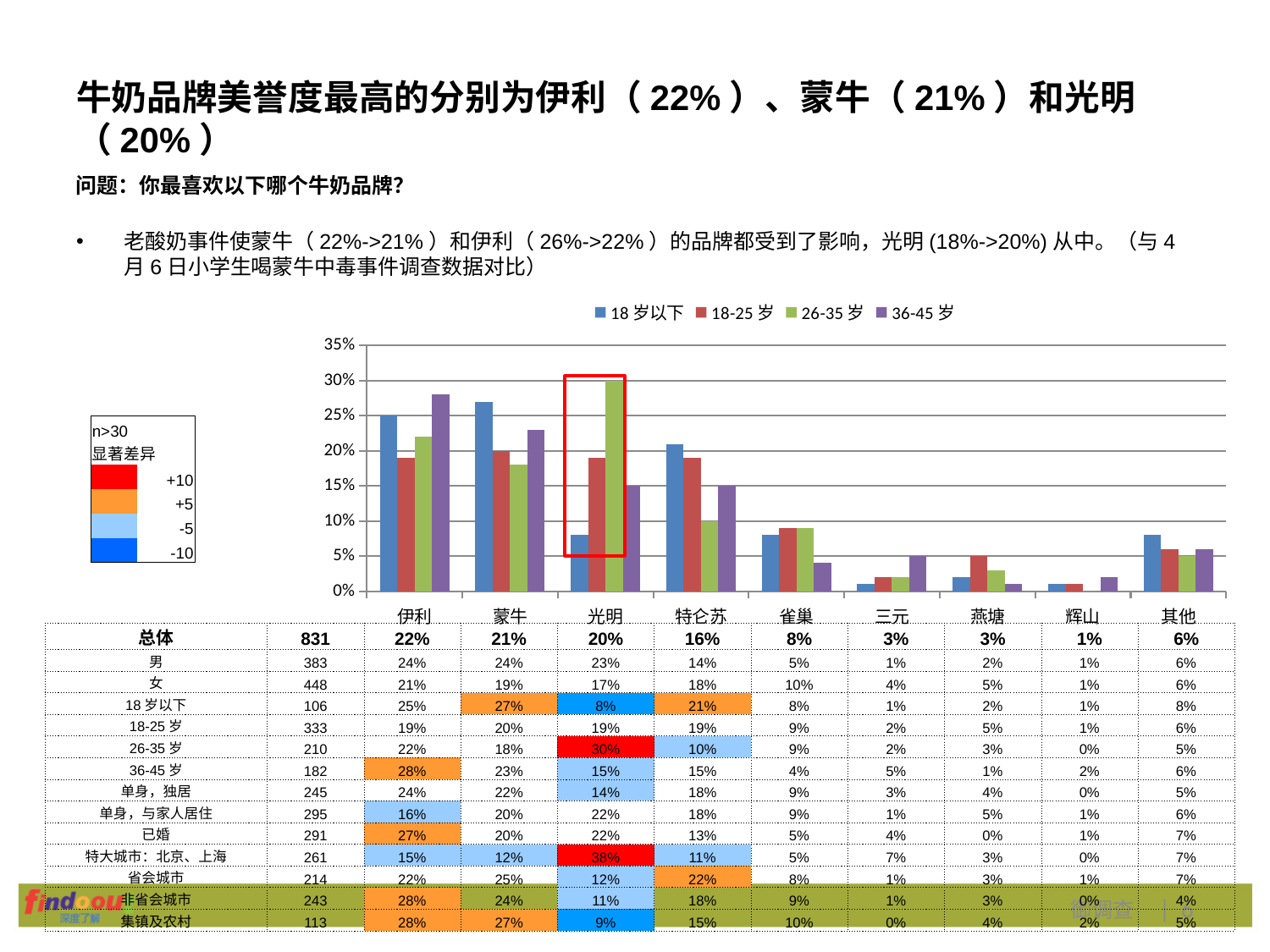

# 牛奶品牌美誉度最高的分别为伊利（22%）、蒙牛（21%）和光明（20%）
问题：你最喜欢以下哪个牛奶品牌？
老酸奶事件使蒙牛（22%->21%）和伊利（26%->22%）的品牌都受到了影响，光明(18%->20%)从中。（与4月6日小学生喝蒙牛中毒事件调查数据对比）

### Chart

| Category | 18岁以下 | 18-25岁 | 26-35岁 | 36-45岁 |
|---|---|---|---|---|
| 伊利 | 0.25 | 0.19 | 0.22 | 0.2800000000000001 |
| 蒙牛 | 0.27 | 0.2 | 0.18000000000000002 | 0.23 |
| 光明 | 0.08000000000000002 | 0.19 | 0.30000000000000004 | 0.15000000000000002 |
| 特仑苏 | 0.21000000000000002 | 0.19 | 0.1 | 0.15000000000000002 |
| 雀巢 | 0.08000000000000002 | 0.09000000000000001 | 0.09000000000000001 | 0.04000000000000001 |
| 三元 | 0.010000000000000002 | 0.020000000000000004 | 0.020000000000000004 | 0.05 |
| 燕塘 | 0.020000000000000004 | 0.05 | 0.030000000000000002 | 0.010000000000000002 |
| 辉山 | 0.010000000000000002 | 0.010000000000000002 | 0.0 | 0.020000000000000004 |
| 其他 | 0.08000000000000002 | 0.060000000000000005 | 0.05 | 0.060000000000000005 |
| n>30 |  |
| --- | --- |
| 显著差异 |  |
|  | +10 |
|  | +5 |
|  | -5 |
|  | -10 |
| 总体 | 831 | 22% | 21% | 20% | 16% | 8% | 3% | 3% | 1% | 6% |
| --- | --- | --- | --- | --- | --- | --- | --- | --- | --- | --- |
| 男 | 383 | 24% | 24% | 23% | 14% | 5% | 1% | 2% | 1% | 6% |
| 女 | 448 | 21% | 19% | 17% | 18% | 10% | 4% | 5% | 1% | 6% |
| 18岁以下 | 106 | 25% | 27% | 8% | 21% | 8% | 1% | 2% | 1% | 8% |
| 18-25岁 | 333 | 19% | 20% | 19% | 19% | 9% | 2% | 5% | 1% | 6% |
| 26-35岁 | 210 | 22% | 18% | 30% | 10% | 9% | 2% | 3% | 0% | 5% |
| 36-45岁 | 182 | 28% | 23% | 15% | 15% | 4% | 5% | 1% | 2% | 6% |
| 单身，独居 | 245 | 24% | 22% | 14% | 18% | 9% | 3% | 4% | 0% | 5% |
| 单身，与家人居住 | 295 | 16% | 20% | 22% | 18% | 9% | 1% | 5% | 1% | 6% |
| 已婚 | 291 | 27% | 20% | 22% | 13% | 5% | 4% | 0% | 1% | 7% |
| 特大城市：北京、上海 | 261 | 15% | 12% | 38% | 11% | 5% | 7% | 3% | 0% | 7% |
| 省会城市 | 214 | 22% | 25% | 12% | 22% | 8% | 1% | 3% | 1% | 7% |
| 非省会城市 | 243 | 28% | 24% | 11% | 18% | 9% | 1% | 3% | 0% | 4% |
| 集镇及农村 | 113 | 28% | 27% | 9% | 15% | 10% | 0% | 4% | 2% | 5% |
御调查   |  6